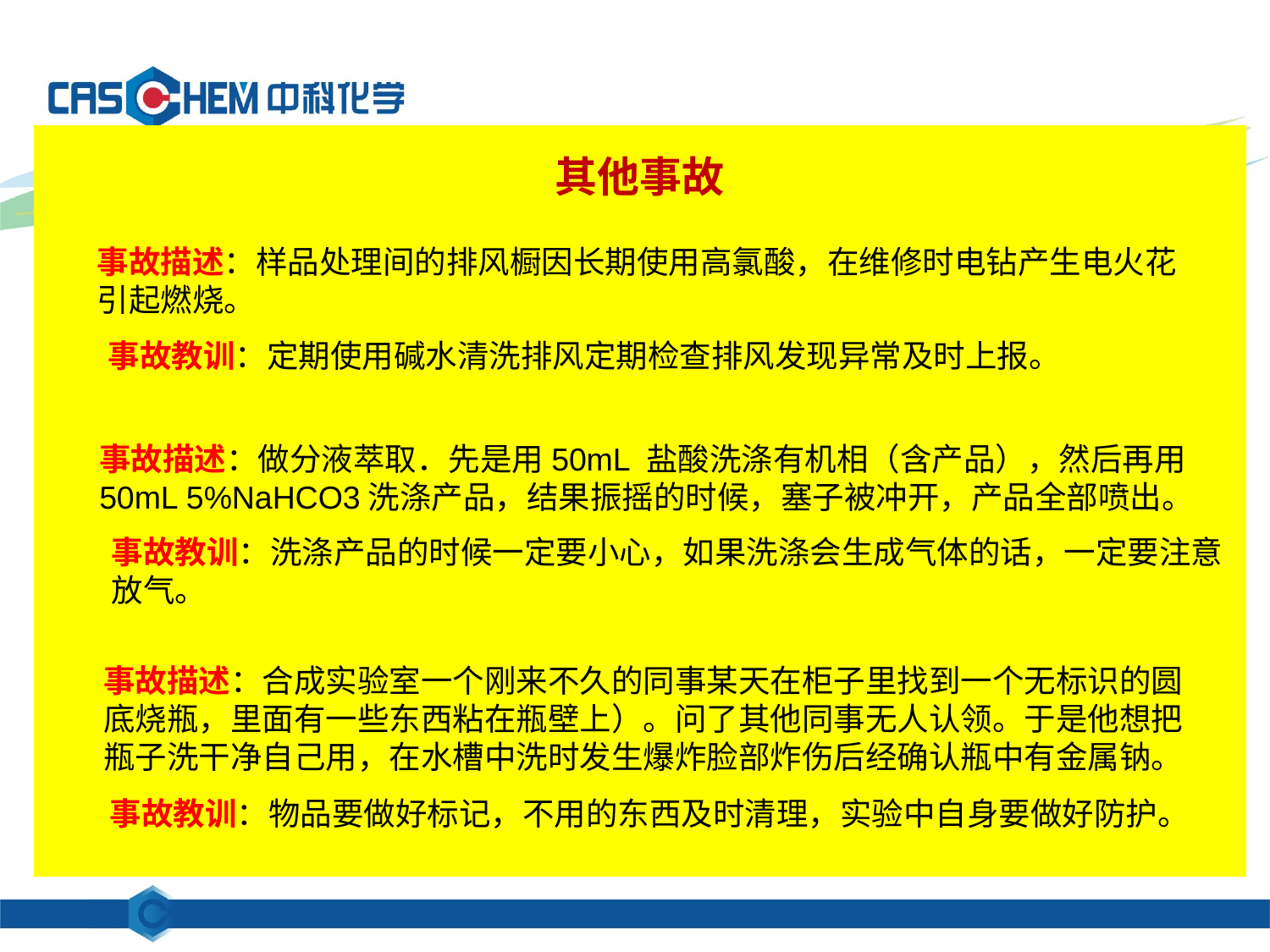

其他事故
事故描述：样品处理间的排风橱因长期使用高氯酸，在维修时电钻产生电火花引起燃烧。
事故教训：定期使用碱水清洗排风定期检查排风发现异常及时上报。

事故描述：做分液萃取．先是用50mL 盐酸洗涤有机相（含产品），然后再用50mL 5%NaHCO3洗涤产品，结果振摇的时候，塞子被冲开，产品全部喷出。
事故教训：洗涤产品的时候一定要小心，如果洗涤会生成气体的话，一定要注意
放气。

事故描述：合成实验室一个刚来不久的同事某天在柜子里找到一个无标识的圆
底烧瓶，里面有一些东西粘在瓶壁上）。问了其他同事无人认领。于是他想把瓶子洗干净自己用，在水槽中洗时发生爆炸脸部炸伤后经确认瓶中有金属钠。
事故教训：物品要做好标记，不用的东西及时清理，实验中自身要做好防护。